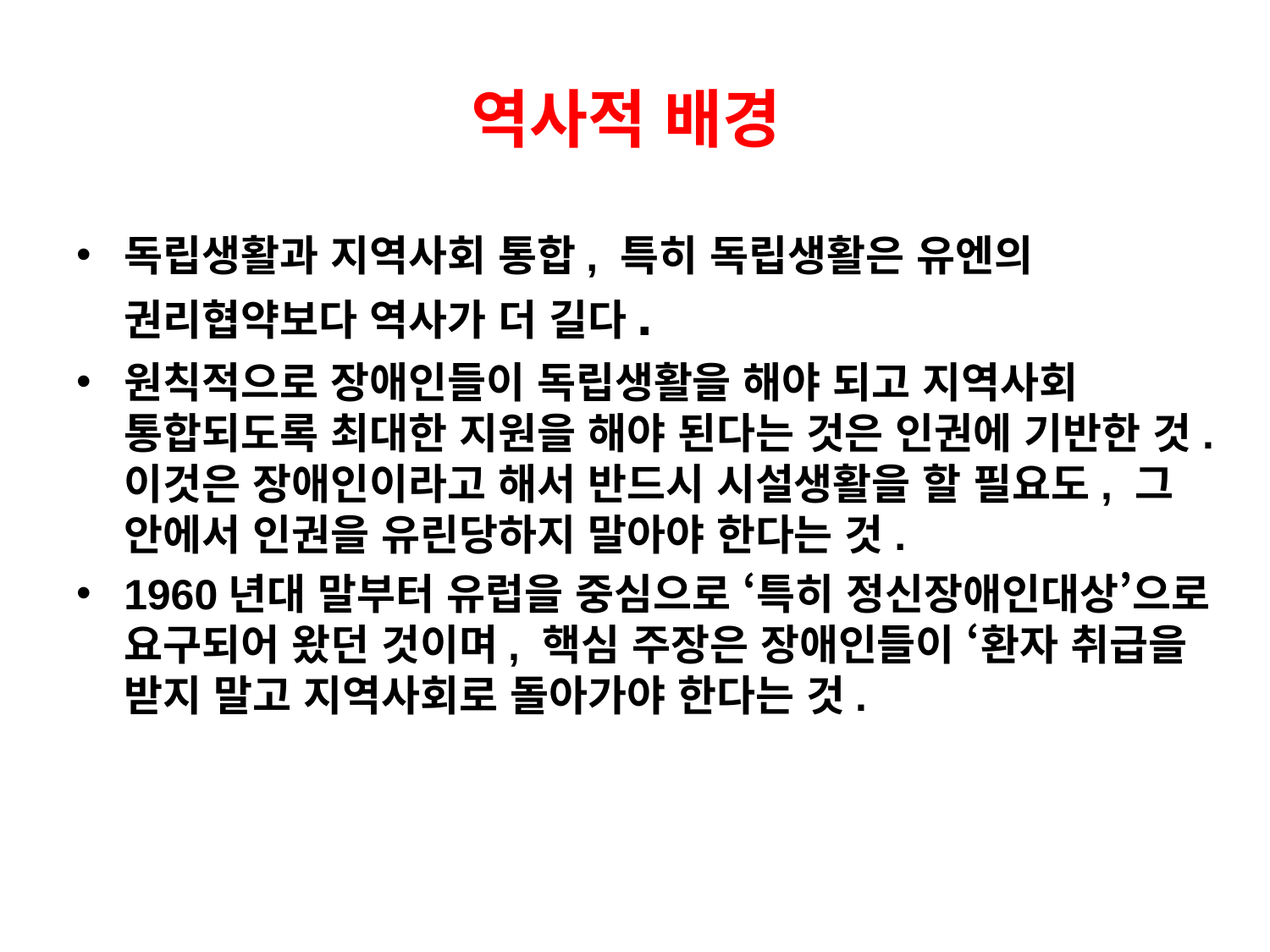

# 역사적 배경
독립생활과 지역사회 통합, 특히 독립생활은 유엔의 권리협약보다 역사가 더 길다.
원칙적으로 장애인들이 독립생활을 해야 되고 지역사회 통합되도록 최대한 지원을 해야 된다는 것은 인권에 기반한 것. 이것은 장애인이라고 해서 반드시 시설생활을 할 필요도, 그 안에서 인권을 유린당하지 말아야 한다는 것.
1960년대 말부터 유럽을 중심으로 ‘특히 정신장애인대상’으로 요구되어 왔던 것이며, 핵심 주장은 장애인들이 ‘환자 취급을 받지 말고 지역사회로 돌아가야 한다는 것.